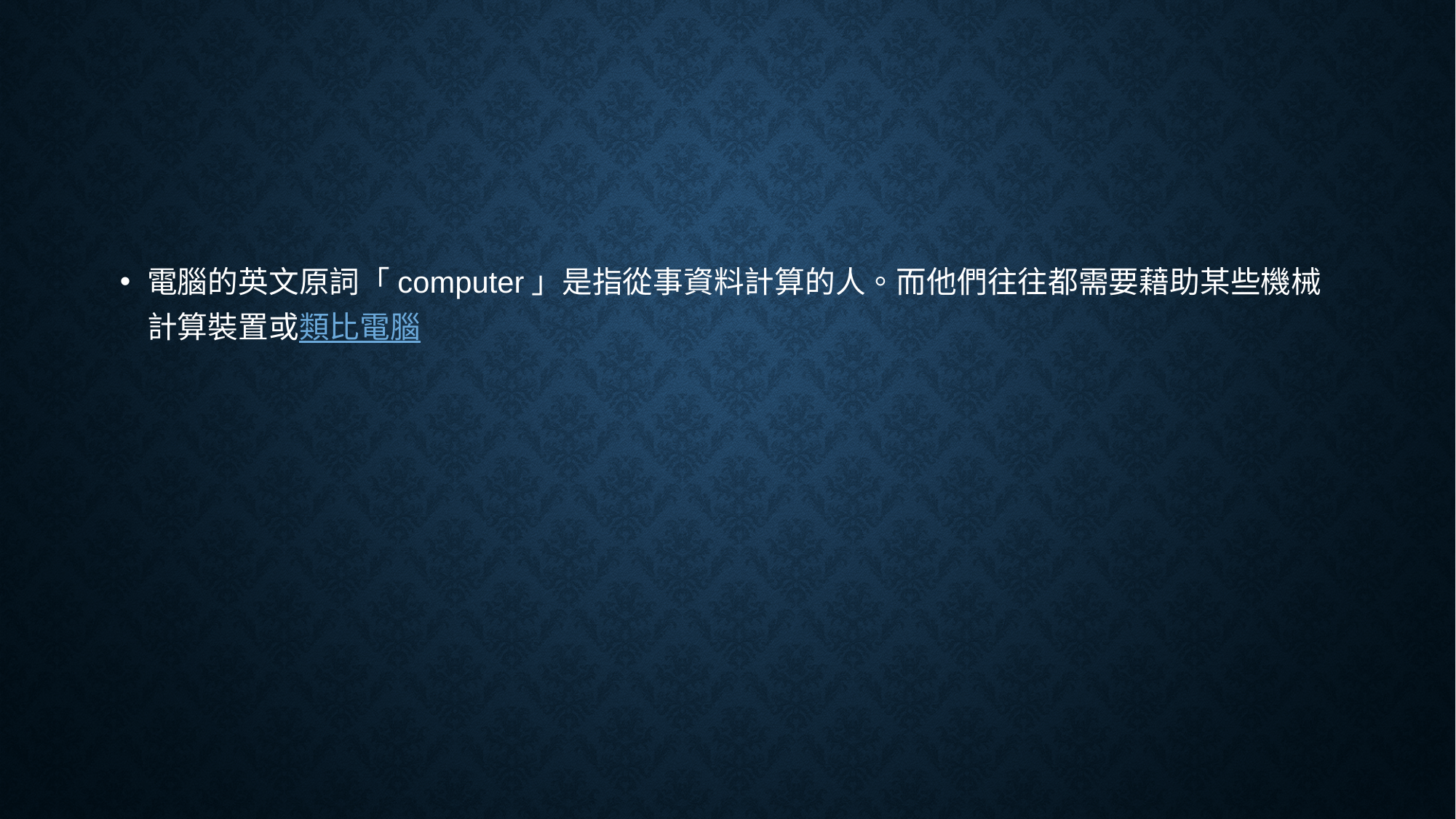

#
電腦的英文原詞「computer」是指從事資料計算的人。而他們往往都需要藉助某些機械計算裝置或類比電腦